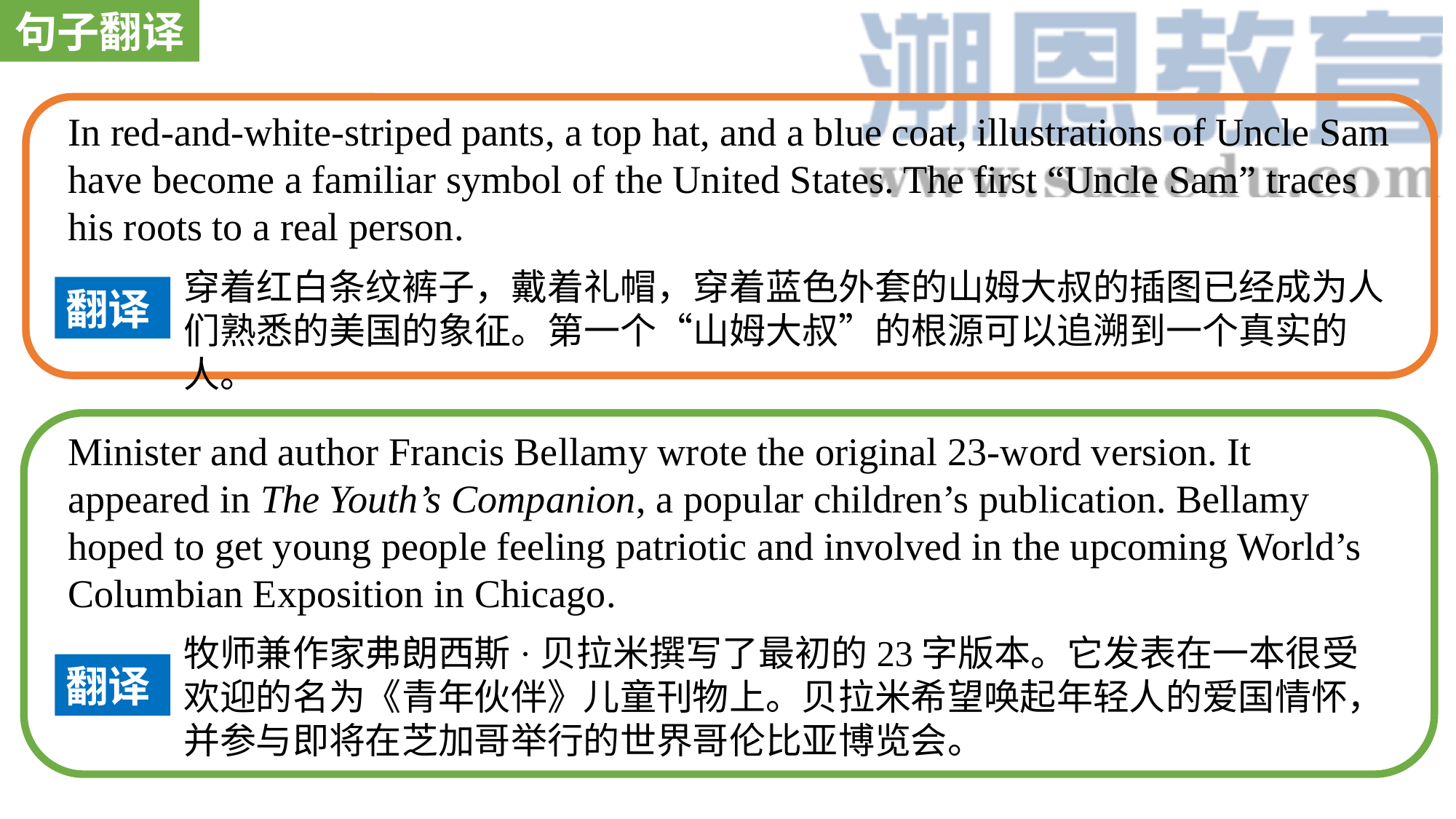

句子翻译

In red-and-white-striped pants, a top hat, and a blue coat, illustrations of Uncle Sam have become a familiar symbol of the United States. The first “Uncle Sam” traces his roots to a real person.
穿着红白条纹裤子，戴着礼帽，穿着蓝色外套的山姆大叔的插图已经成为人们熟悉的美国的象征。第一个“山姆大叔”的根源可以追溯到一个真实的人。
翻译

Minister and author Francis Bellamy wrote the original 23-word version. It appeared in The Youth’s Companion, a popular children’s publication. Bellamy hoped to get young people feeling patriotic and involved in the upcoming World’s Columbian Exposition in Chicago.
牧师兼作家弗朗西斯·贝拉米撰写了最初的23字版本。它发表在一本很受欢迎的名为《青年伙伴》儿童刊物上。贝拉米希望唤起年轻人的爱国情怀，并参与即将在芝加哥举行的世界哥伦比亚博览会。
翻译